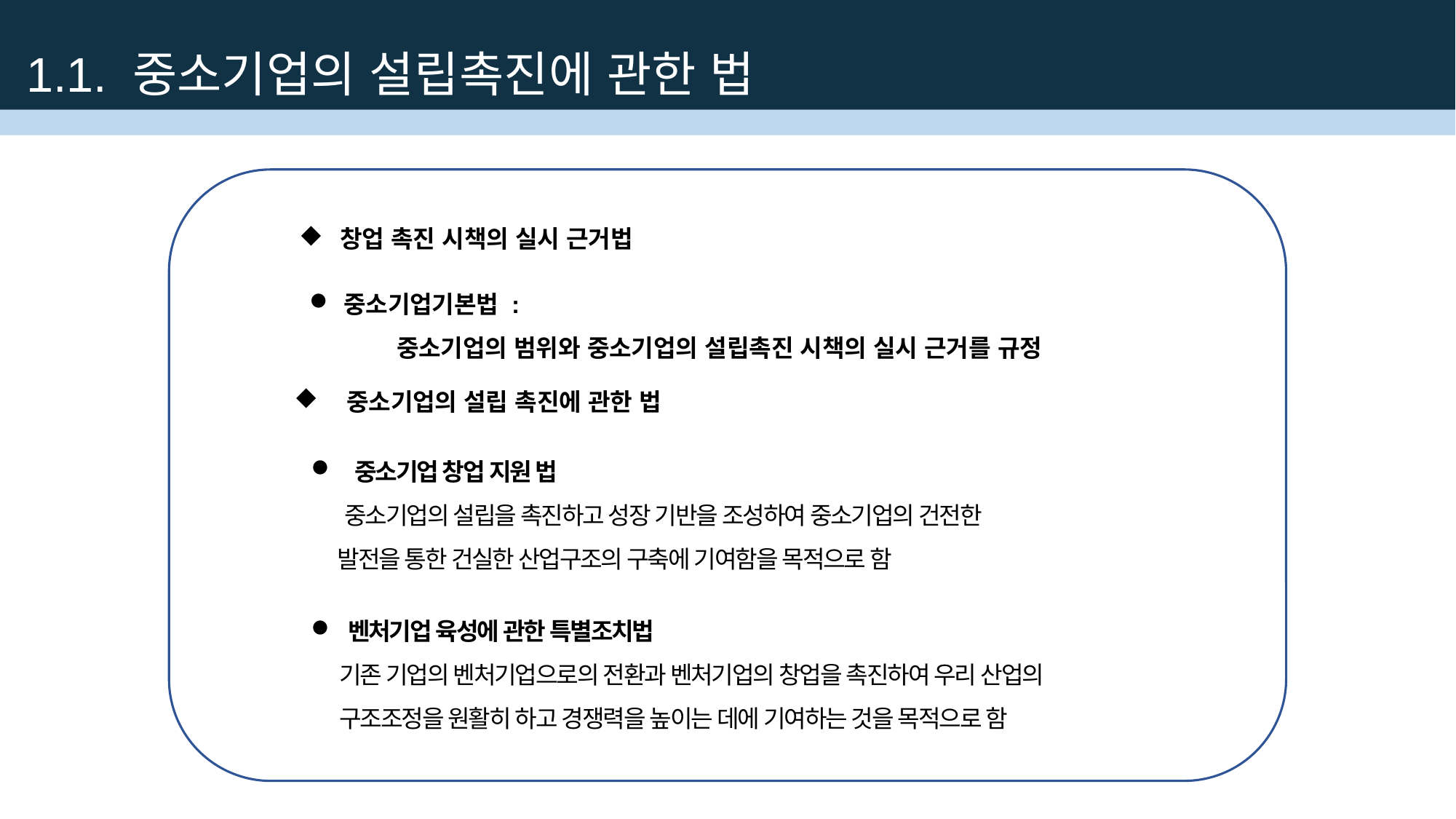

1.1. 중소기업의 설립촉진에 관한 법

창업 촉진 시책의 실시 근거법
중소기업기본법 :
       중소기업의 범위와 중소기업의 설립촉진 시책의 실시 근거를 규정
 중소기업의 설립 촉진에 관한 법
  중소기업 창업 지원 법
     중소기업의 설립을 촉진하고 성장 기반을 조성하여 중소기업의 건전한
     발전을 통한 건실한 산업구조의 구축에 기여함을 목적으로 함

 벤처기업 육성에 관한 특별조치법
    기존 기업의 벤처기업으로의 전환과 벤처기업의 창업을 촉진하여 우리 산업의
    구조조정을 원활히 하고 경쟁력을 높이는 데에 기여하는 것을 목적으로 함